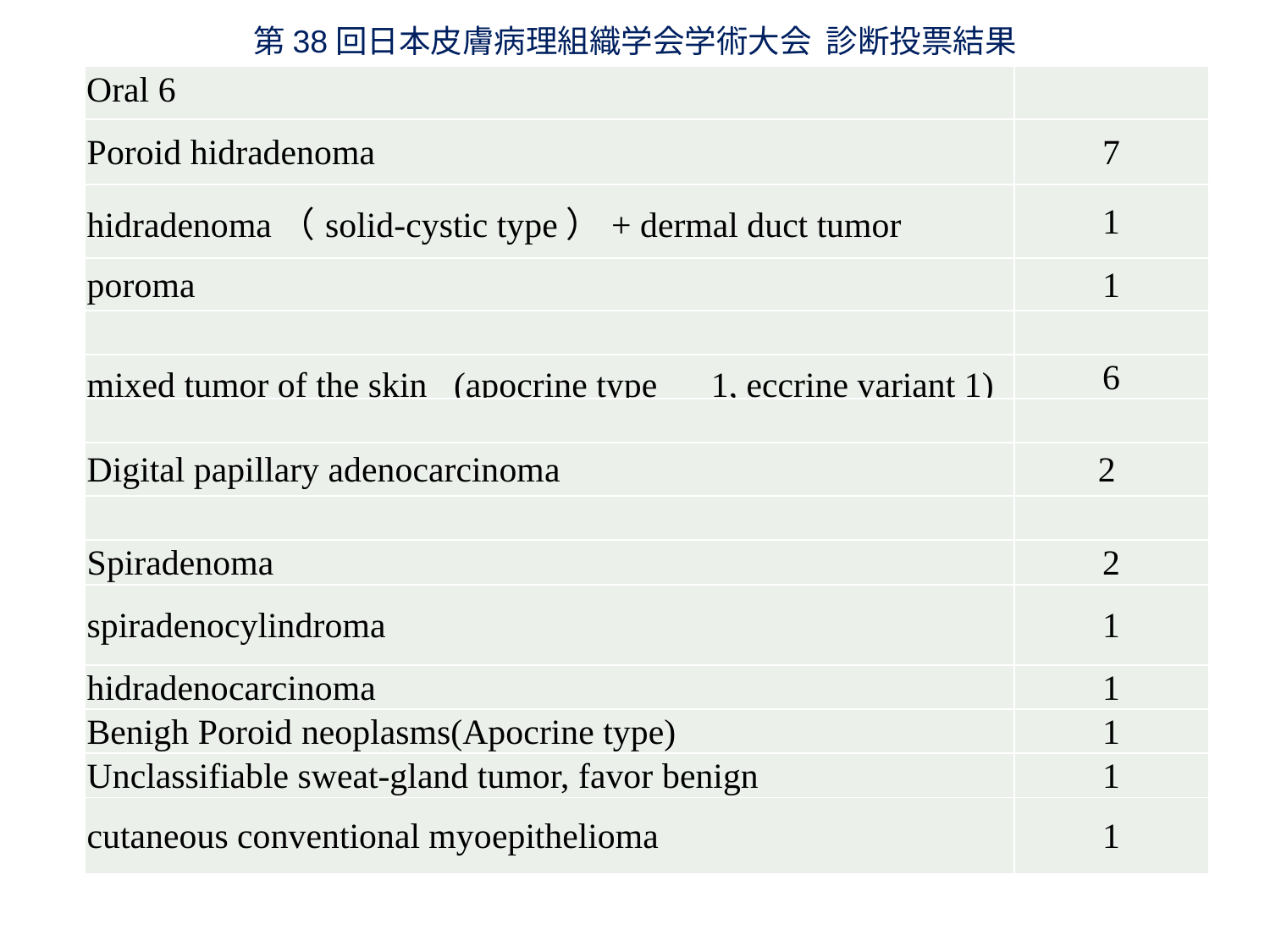

第38回日本皮膚病理組織学会学術大会  診断投票結果
| Oral 6 |  |
| --- | --- |
| Poroid hidradenoma | 7 |
| hidradenoma（solid-cystic type）+ dermal duct tumor | 1 |
| poroma | 1 |
|  |  |
| mixed tumor of the skin (apocrine type　1, eccrine variant 1) | 6 |
|  |  |
| Digital papillary adenocarcinoma | 2 |
|  |  |
| Spiradenoma | 2 |
| spiradenocylindroma | 1 |
| hidradenocarcinoma | 1 |
| Benigh Poroid neoplasms(Apocrine type) | 1 |
| Unclassifiable sweat-gland tumor, favor benign | 1 |
| cutaneous conventional myoepithelioma | 1 |